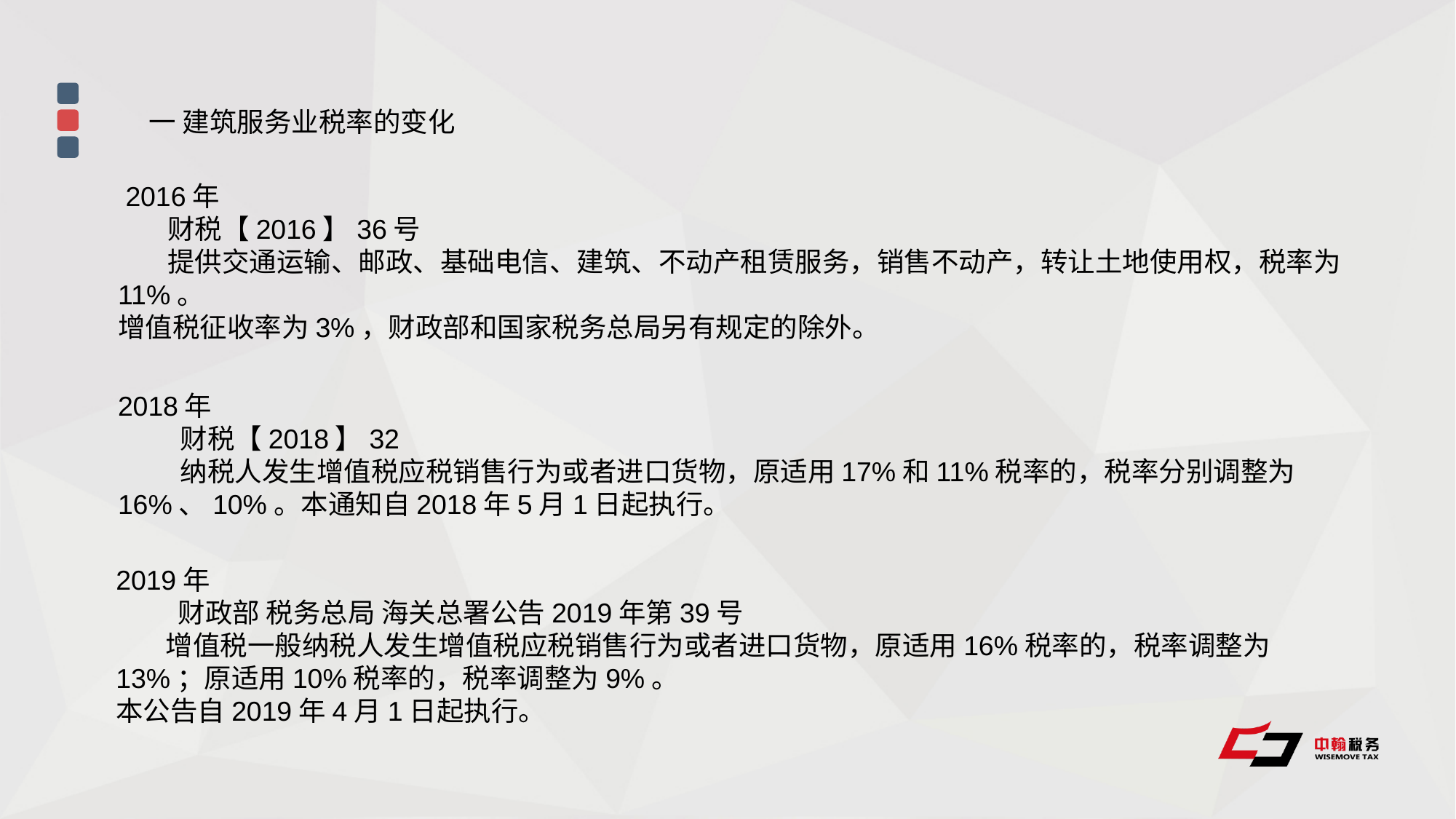

一 建筑服务业税率的变化
 2016年
       财税【2016】36号
       提供交通运输、邮政、基础电信、建筑、不动产租赁服务，销售不动产，转让土地使用权，税率为11%。
增值税征收率为3%，财政部和国家税务总局另有规定的除外。
2018年
         财税【2018】32
         纳税人发生增值税应税销售行为或者进口货物，原适用17%和11%税率的，税率分别调整为16%、10%。本通知自2018年5月1日起执行。
2019年
         财政部 税务总局 海关总署公告2019年第39号
       增值税一般纳税人发生增值税应税销售行为或者进口货物，原适用16%税率的，税率调整为13%；原适用10%税率的，税率调整为9%。
本公告自2019年4月1日起执行。